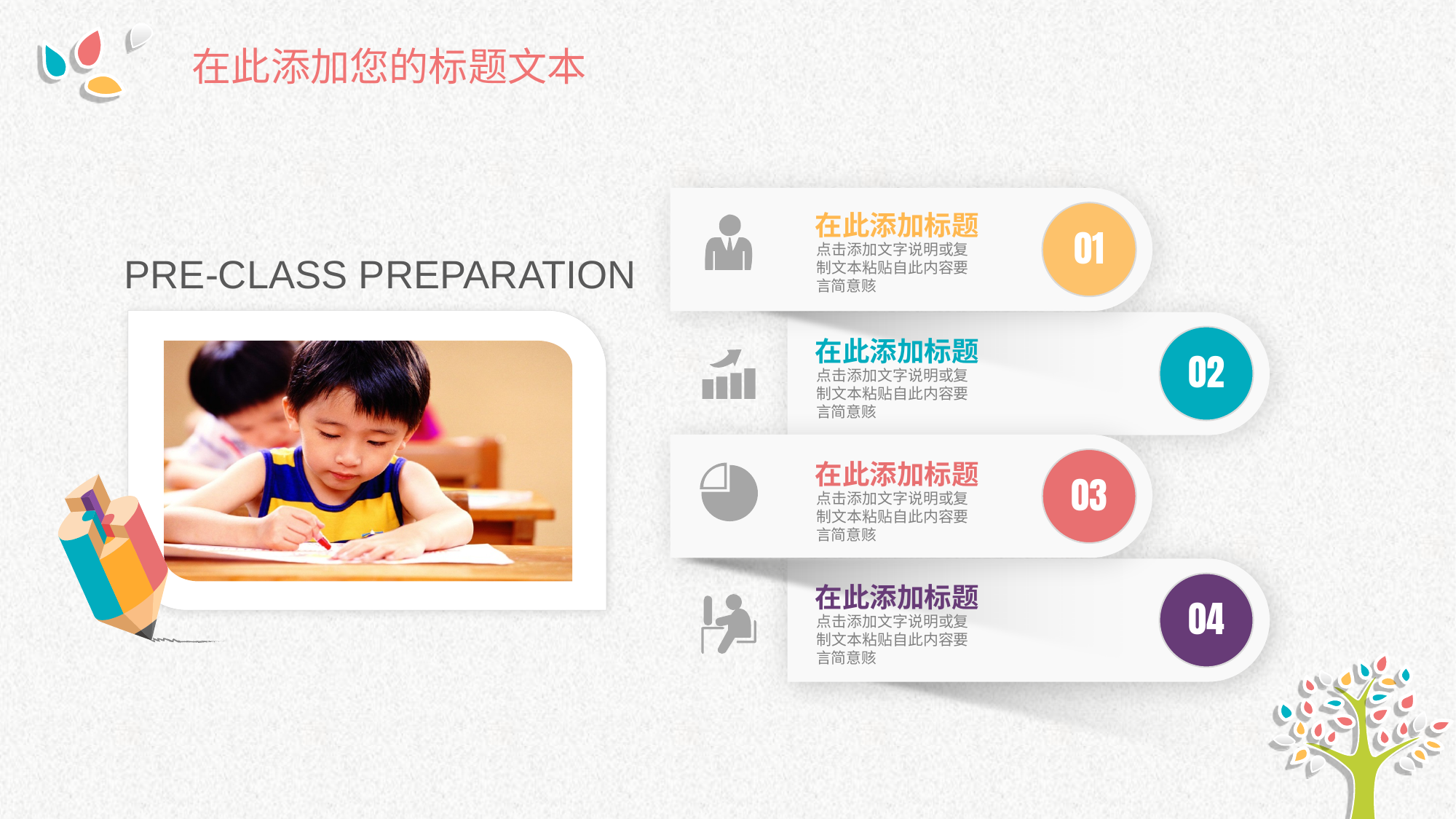

在此添加您的标题文本

01

在此添加标题
点击添加文字说明或复制文本粘贴自此内容要言简意赅

PRE-CLASS PREPARATION

02
在此添加标题
点击添加文字说明或复制文本粘贴自此内容要言简意赅

03

在此添加标题
点击添加文字说明或复制文本粘贴自此内容要言简意赅

04

在此添加标题
点击添加文字说明或复制文本粘贴自此内容要言简意赅